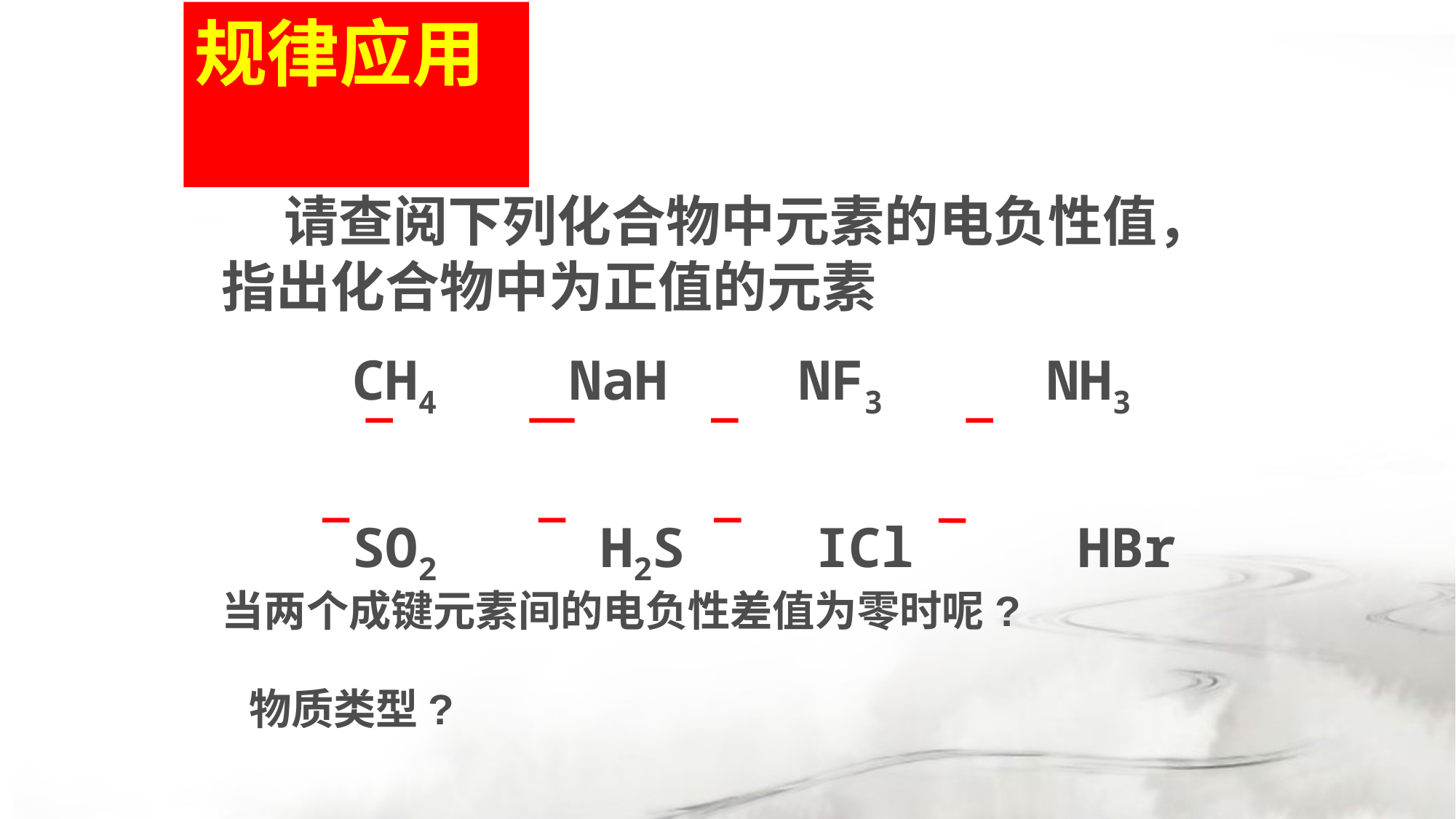

规律应用
    请查阅下列化合物中元素的电负性值，指出化合物中为正值的元素
    CH4       NaH    NF3     NH3
    SO2     H2S    ICl     HBr

当两个成键元素间的电负性差值为零时呢?
物质类型?